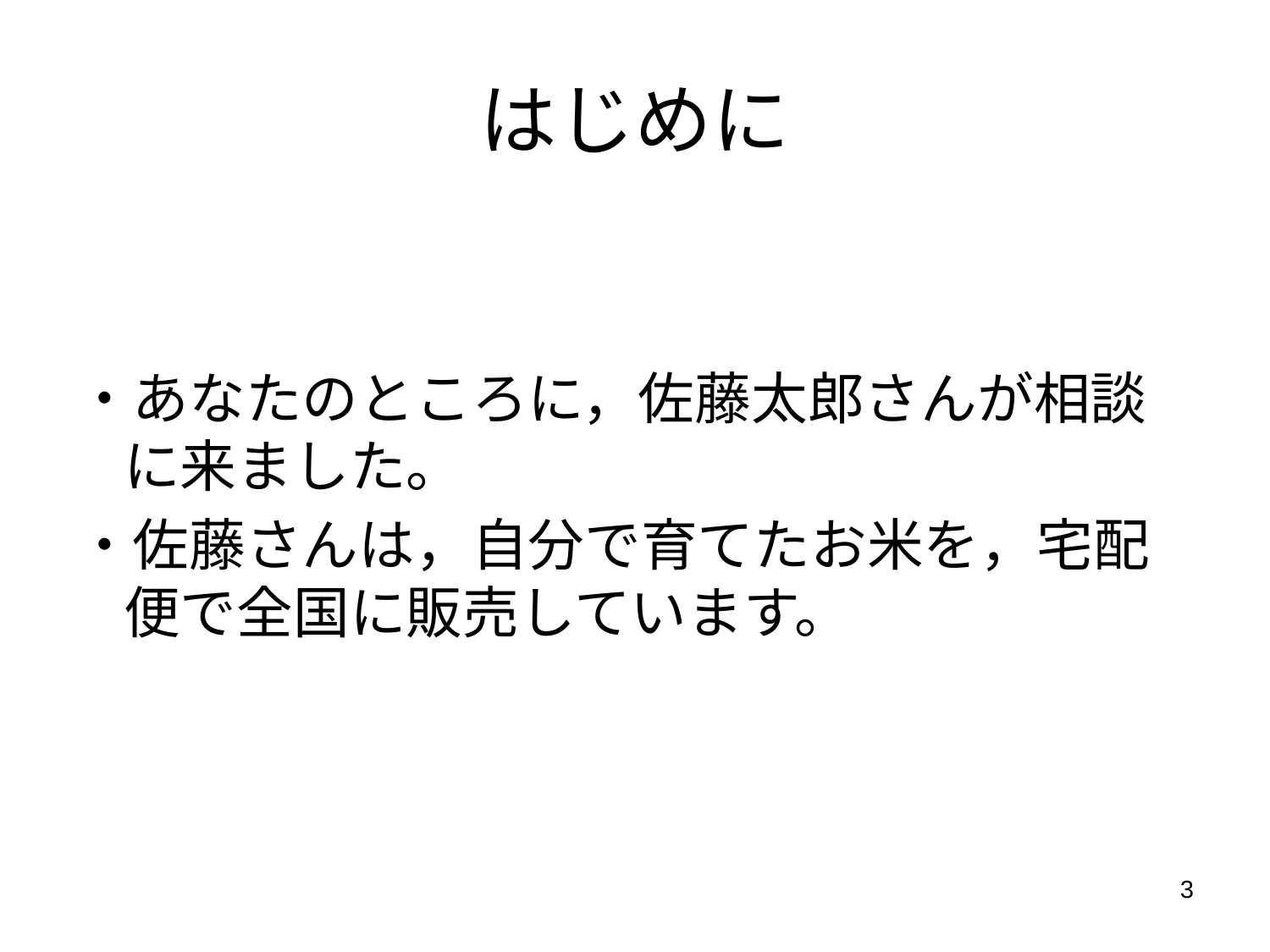

# はじめに
・あなたのところに，佐藤太郎さんが相談に来ました。
・佐藤さんは，自分で育てたお米を，宅配便で全国に販売しています。
3